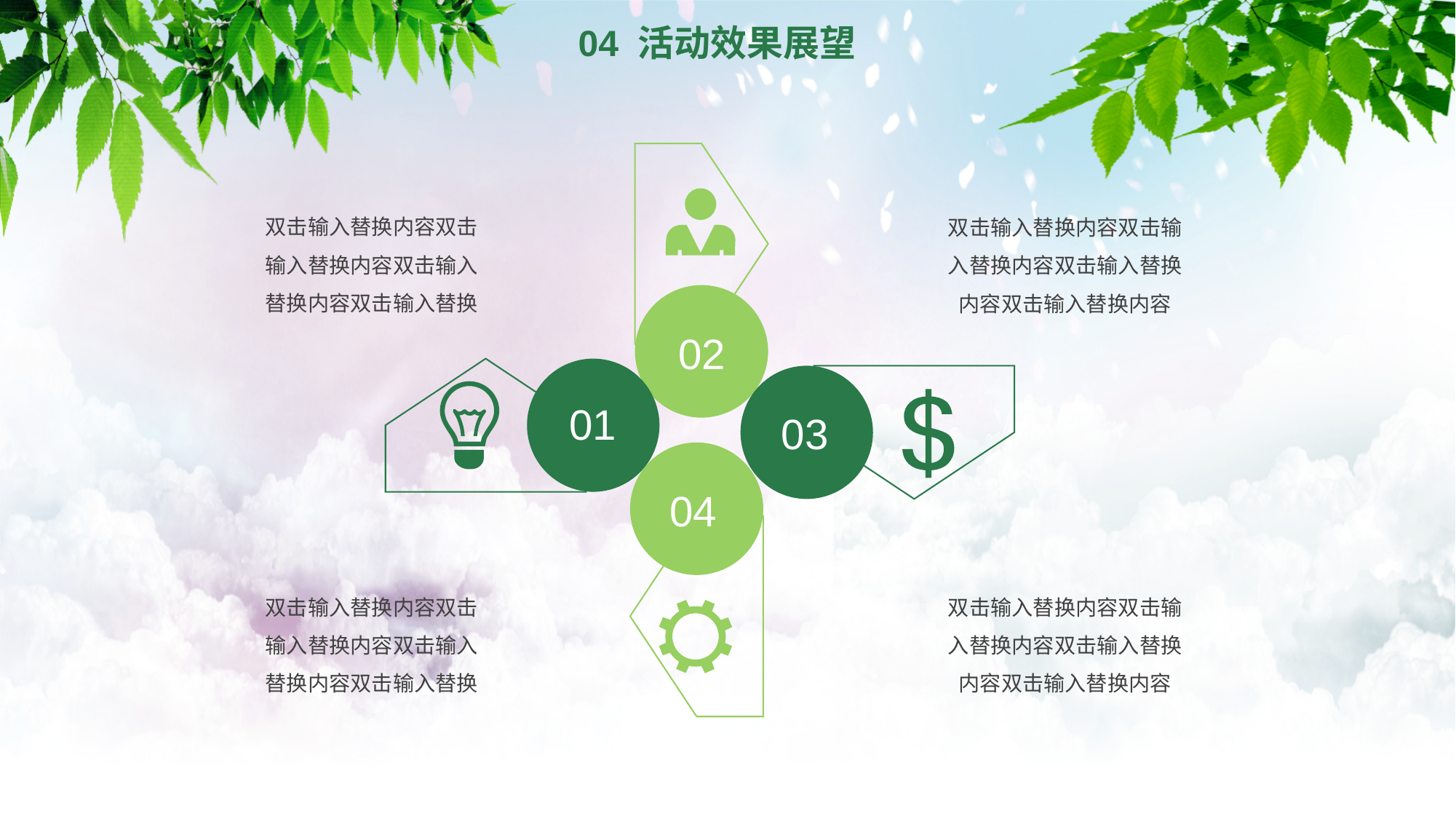

04 活动效果展望

双击输入替换内容双击输入替换内容双击输入替换内容双击输入替换
双击输入替换内容双击输入替换内容双击输入替换内容双击输入替换内容

02

01
03

04

双击输入替换内容双击输入替换内容双击输入替换内容双击输入替换
双击输入替换内容双击输入替换内容双击输入替换内容双击输入替换内容